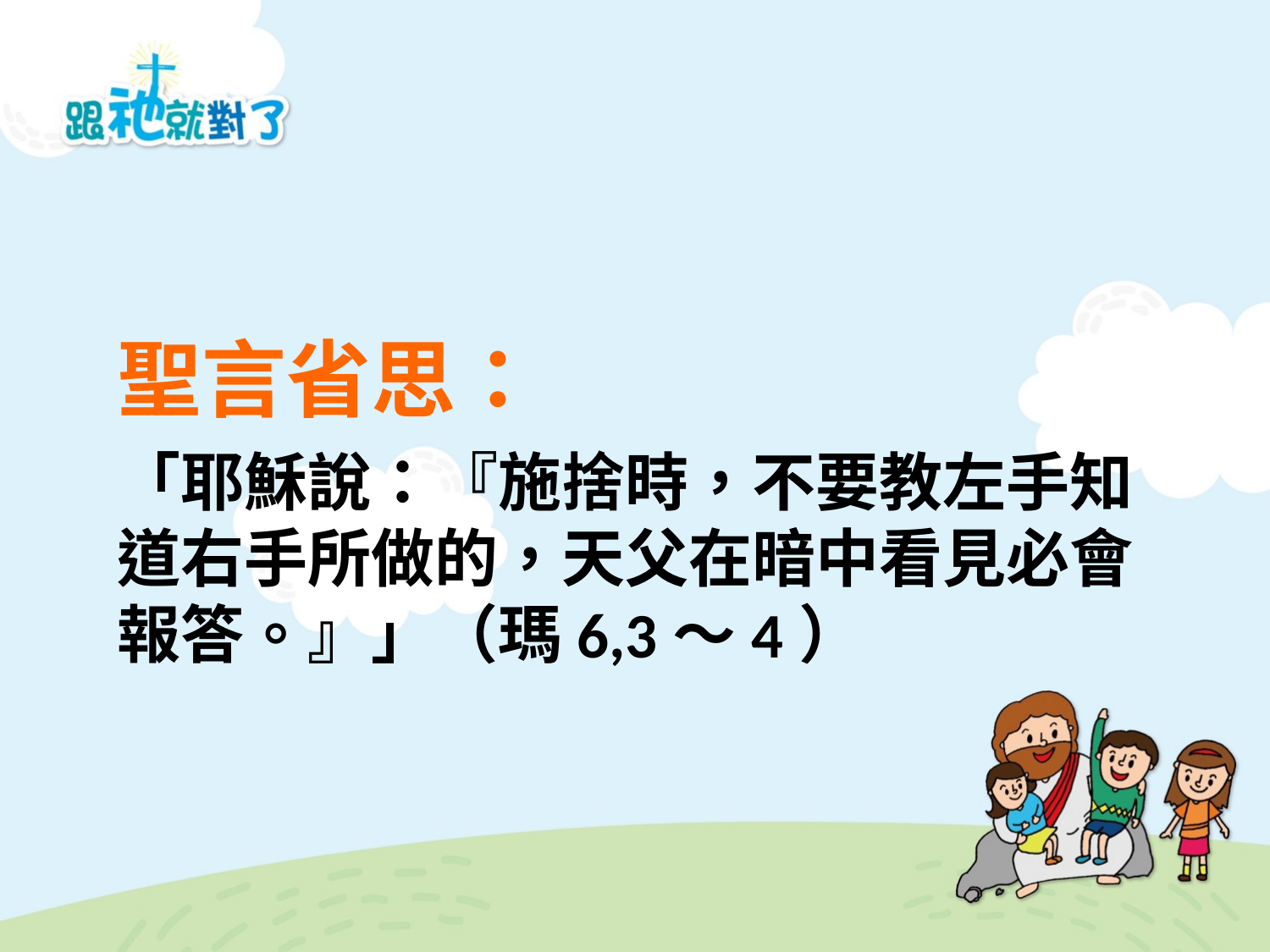

聖言省思：
「耶穌說：『施捨時，不要教左手知道右手所做的，天父在暗中看見必會報答。』」（瑪6,3～4）